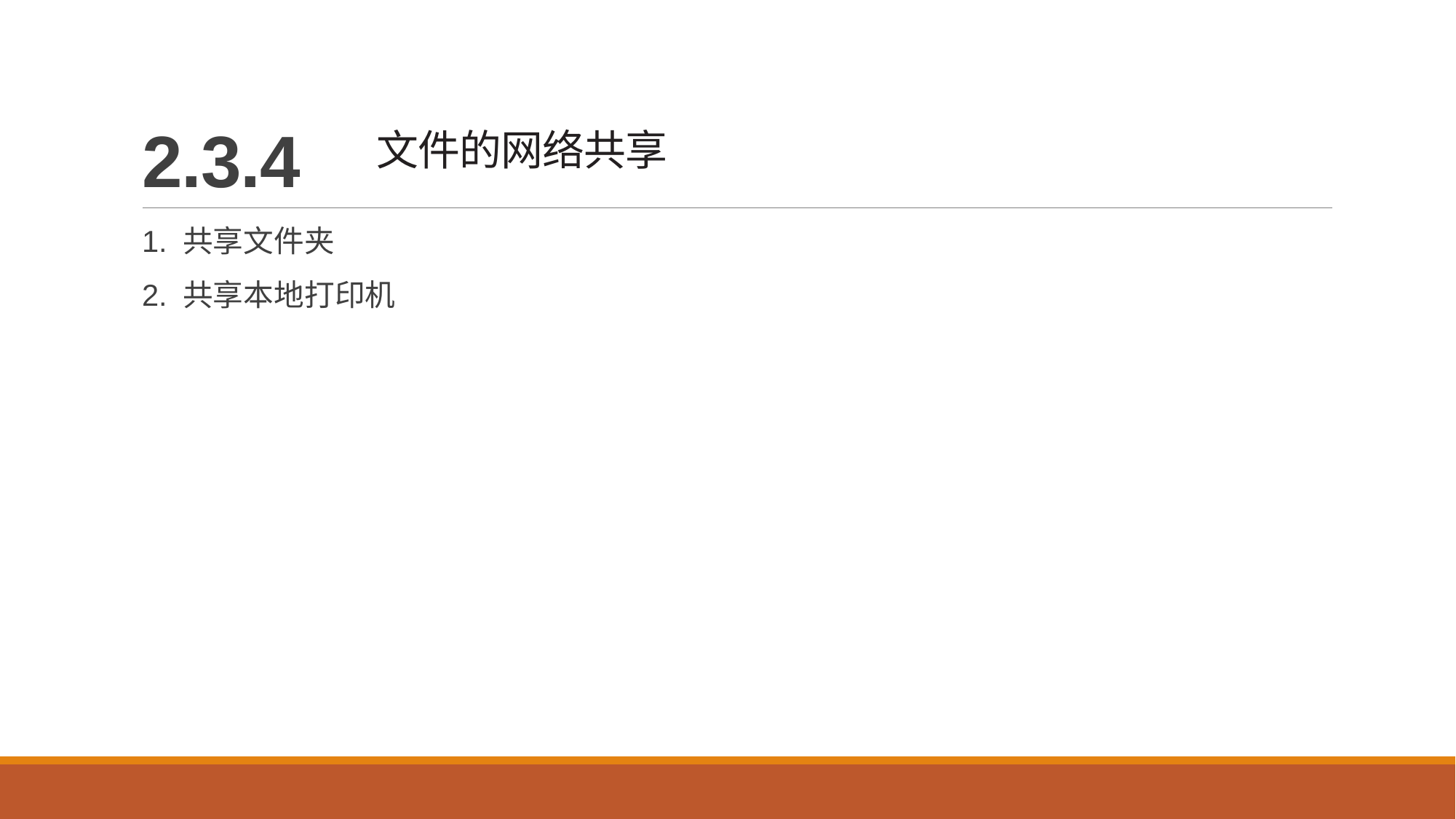

# 2.3.4   文件的网络共享
1. 共享文件夹
2. 共享本地打印机